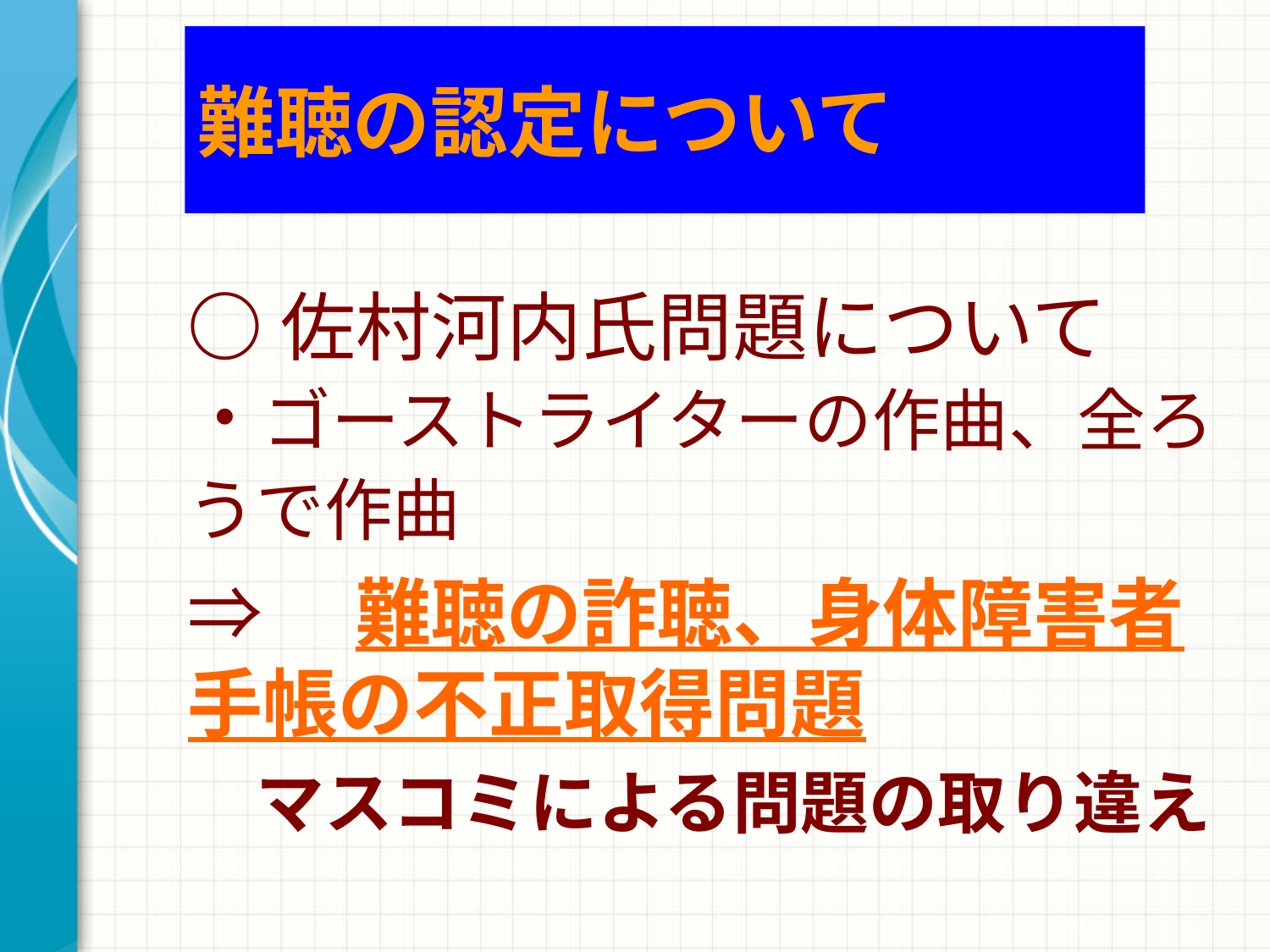

# 難聴の認定について
○佐村河内氏問題について
・ゴーストライターの作曲、全ろうで作曲
⇒　難聴の詐聴、身体障害者手帳の不正取得問題
　マスコミによる問題の取り違え